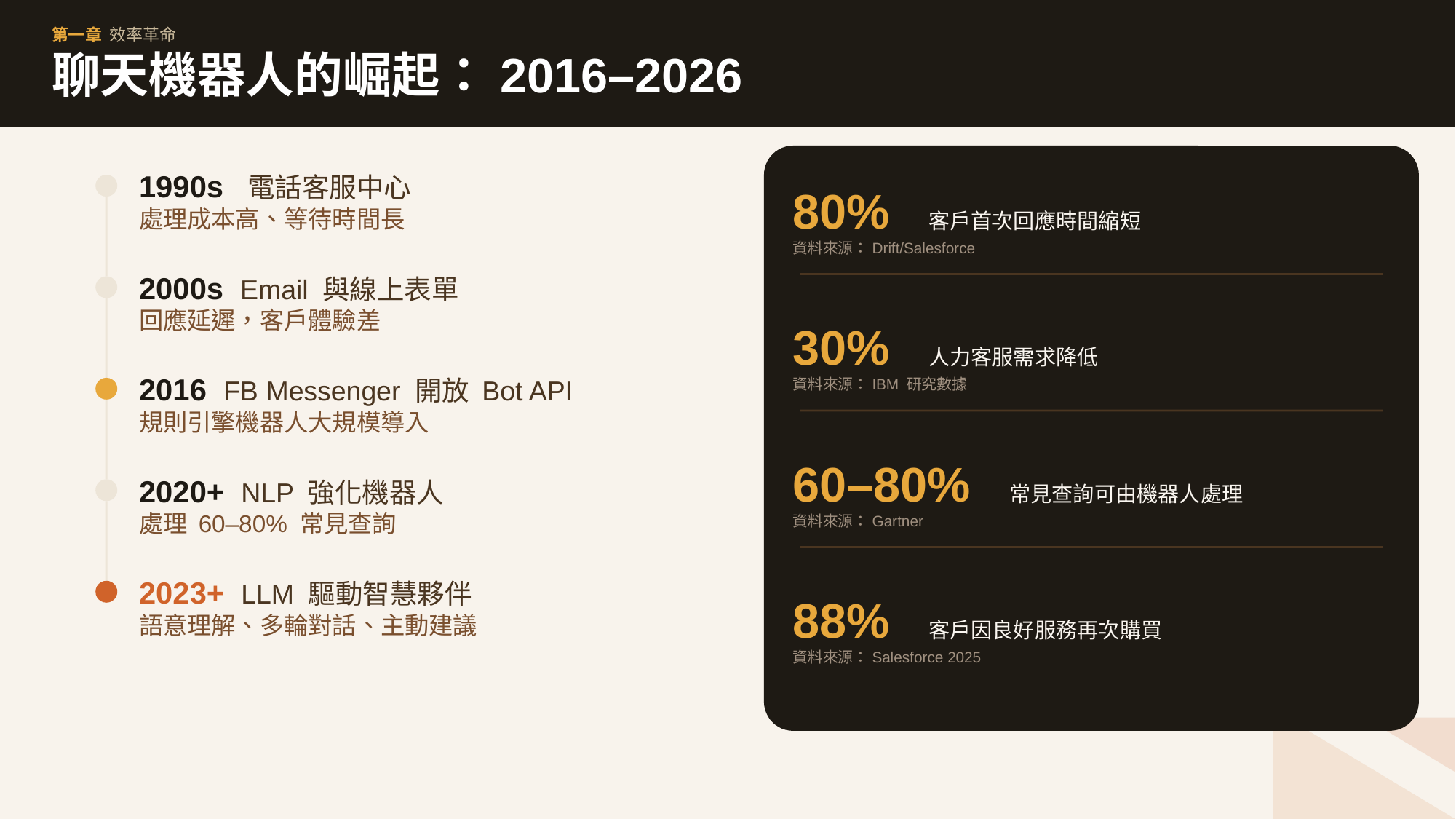

第一章  效率革命
聊天機器人的崛起：2016–2026

1990s  電話客服中心
處理成本高、等待時間長
80%  客戶首次回應時間縮短
資料來源：Drift/Salesforce

2000s  Email 與線上表單
回應延遲，客戶體驗差

30%  人力客服需求降低
資料來源：IBM 研究數據
2016  FB Messenger 開放 Bot API
規則引擎機器人大規模導入

60–80%  常見查詢可由機器人處理
資料來源：Gartner
2020+  NLP 強化機器人
處理 60–80% 常見查詢

2023+  LLM 驅動智慧夥伴
語意理解、多輪對話、主動建議
88%  客戶因良好服務再次購買
資料來源：Salesforce 2025